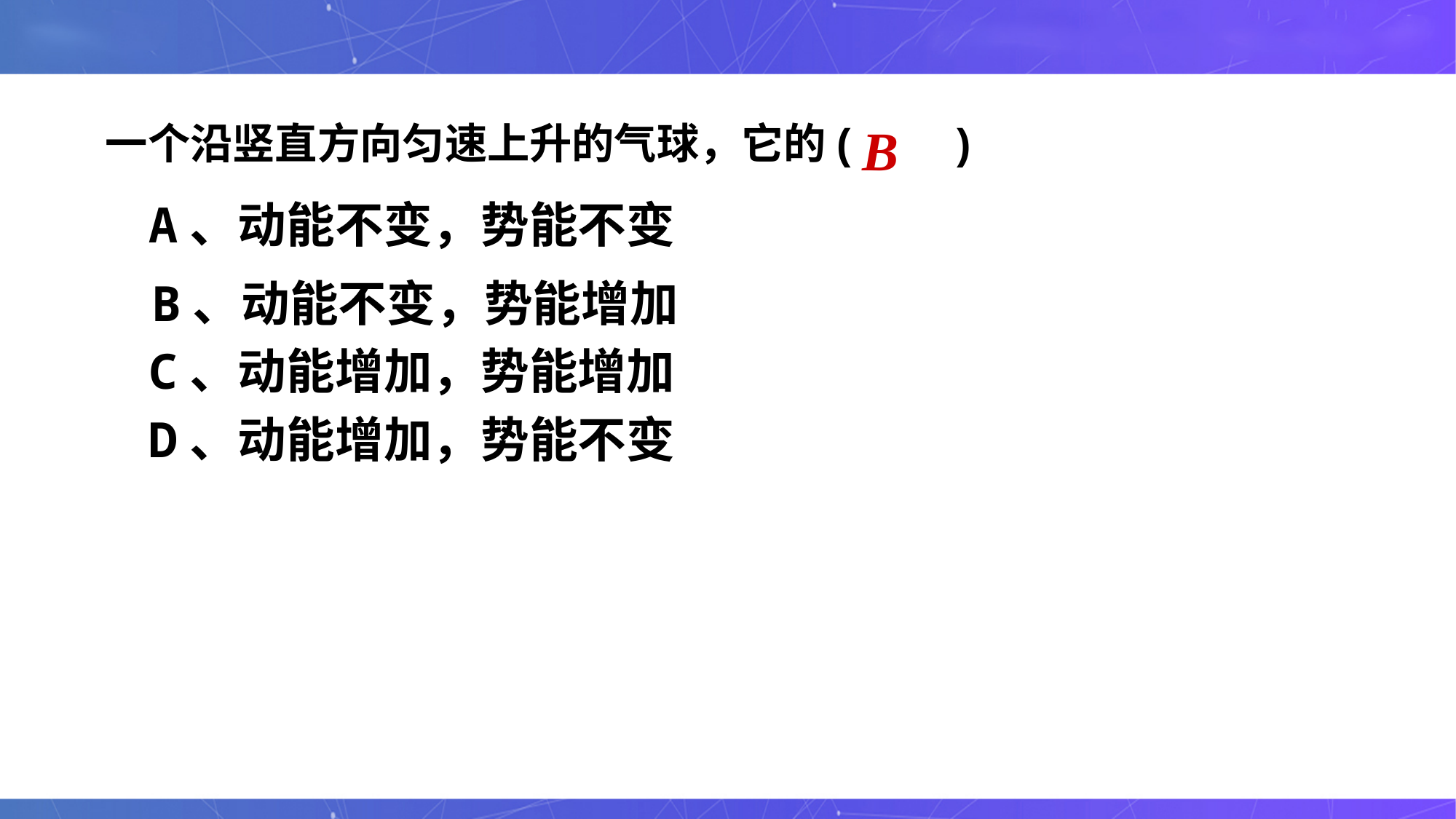

一个沿竖直方向匀速上升的气球，它的(         )
B
A、动能不变，势能不变

B、动能不变，势能增加
C、动能增加，势能增加
D、动能增加，势能不变